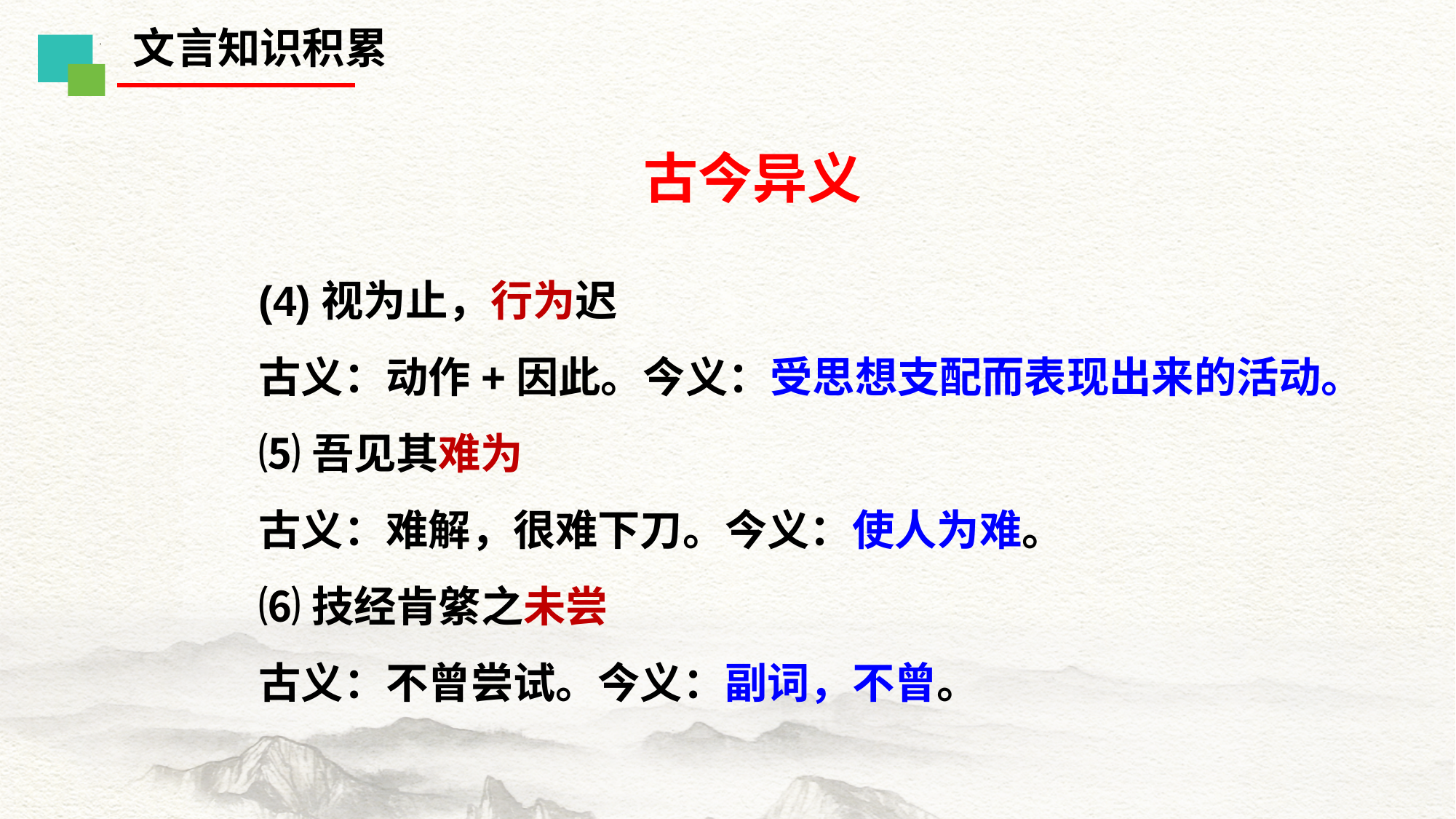

文言知识积累

古今异义
(4)视为止，行为迟
古义：动作+因此。今义：受思想支配而表现出来的活动。
⑸吾见其难为
古义：难解，很难下刀。今义：使人为难。
⑹技经肯綮之未尝
古义：不曾尝试。今义：副词，不曾。